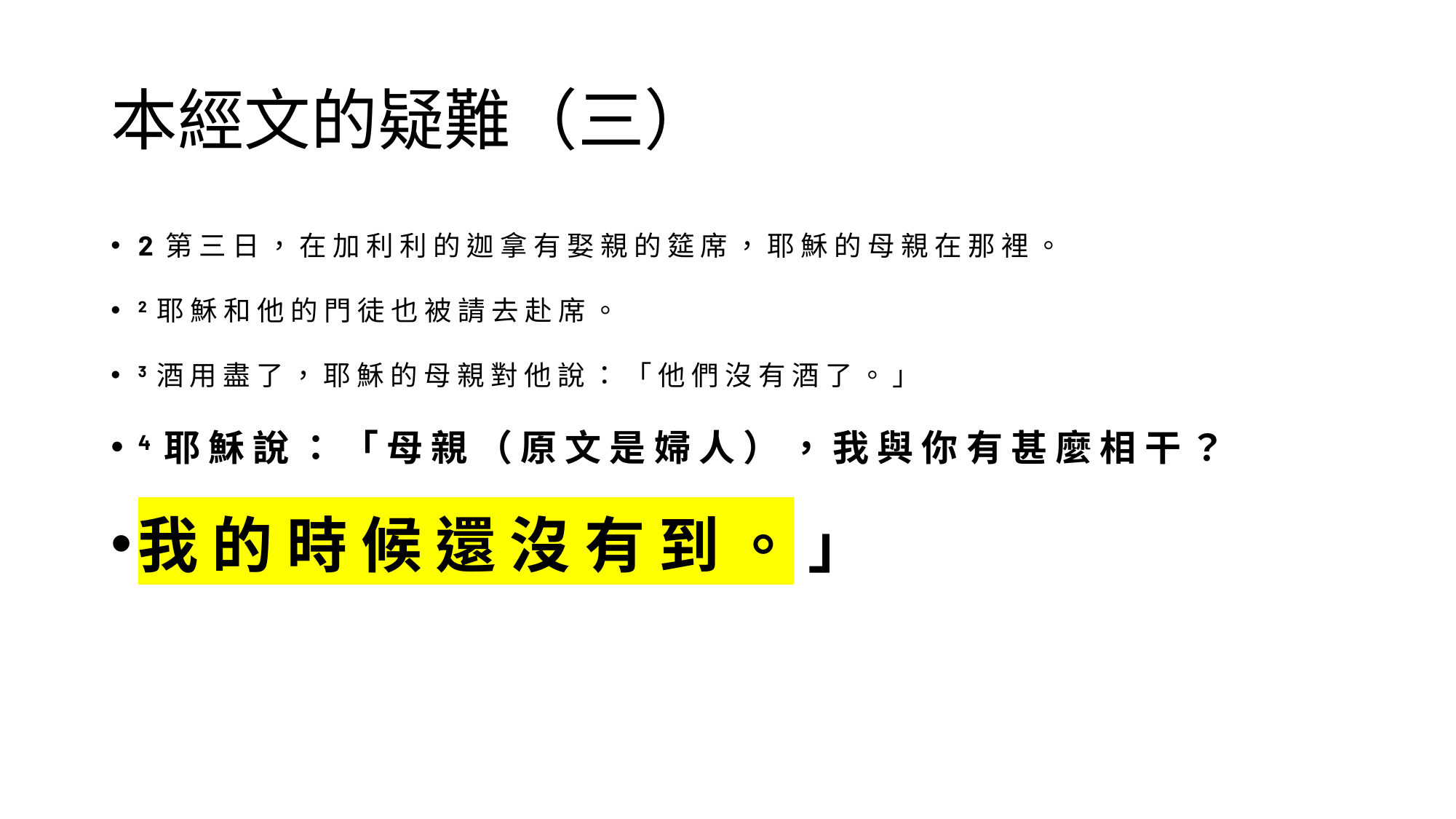

# 本經文的疑難（三）
2 第 三 日 ， 在 加 利 利 的 迦 拿 有 娶 親 的 筵 席 ， 耶 穌 的 母 親 在 那 裡 。
2 耶 穌 和 他 的 門 徒 也 被 請 去 赴 席 。
3 酒 用 盡 了 ， 耶 穌 的 母 親 對 他 說 ： 「 他 們 沒 有 酒 了 。 」
4 耶 穌 說 ： 「 母 親 （ 原 文 是 婦 人 ） ， 我 與 你 有 甚 麼 相 干 ？
我 的 時 候 還 沒 有 到 。 」